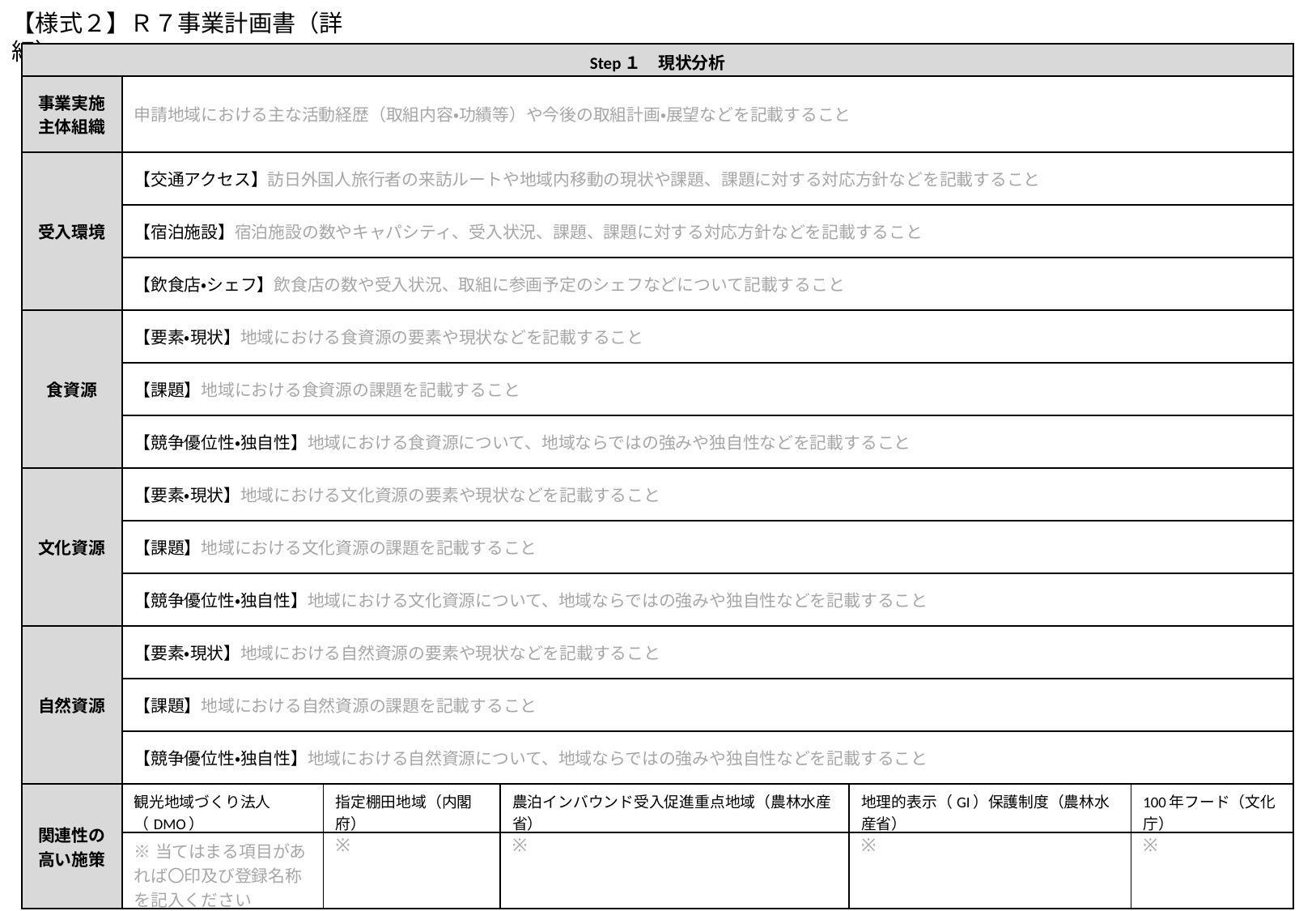

【様式２】Ｒ７事業計画書（詳細）
| Step１　現状分析 |  |  |  |  |  |
| --- | --- | --- | --- | --- | --- |
| 事業実施 主体組織 | 申請地域における主な活動経歴（取組内容・功績等）や今後の取組計画・展望などを記載すること |  |  |  |  |
| 受入環境 | 【交通アクセス】訪日外国人旅行者の来訪ルートや地域内移動の現状や課題、課題に対する対応方針などを記載すること |  |  |  |  |
|  | 【宿泊施設】宿泊施設の数やキャパシティ、受入状況、課題、課題に対する対応方針などを記載すること |  |  |  |  |
|  | 【飲食店・シェフ】飲食店の数や受入状況、取組に参画予定のシェフなどについて記載すること |  |  |  |  |
| 食資源 | 【要素・現状】地域における食資源の要素や現状などを記載すること |  |  |  |  |
|  | 【課題】地域における食資源の課題を記載すること |  |  |  |  |
|  | 【競争優位性・独自性】地域における食資源について、地域ならではの強みや独自性などを記載すること |  |  |  |  |
| 文化資源 | 【要素・現状】地域における文化資源の要素や現状などを記載すること |  |  |  |  |
|  | 【課題】地域における文化資源の課題を記載すること |  |  |  |  |
|  | 【競争優位性・独自性】地域における文化資源について、地域ならではの強みや独自性などを記載すること |  |  |  |  |
| 自然資源 | 【要素・現状】地域における自然資源の要素や現状などを記載すること |  |  |  |  |
|  | 【課題】地域における自然資源の課題を記載すること |  |  |  |  |
|  | 【競争優位性・独自性】地域における自然資源について、地域ならではの強みや独自性などを記載すること |  |  |  |  |
| 関連性の 高い施策 | 観光地域づくり法人（DMO） | 指定棚田地域（内閣府） | 農泊インバウンド受入促進重点地域（農林水産省） | 地理的表示（GI）保護制度（農林水産省） | 100年フード（文化庁） |
|  | ※当てはまる項目があれば〇印及び登録名称を記入ください | ※ | ※ | ※ | ※ |